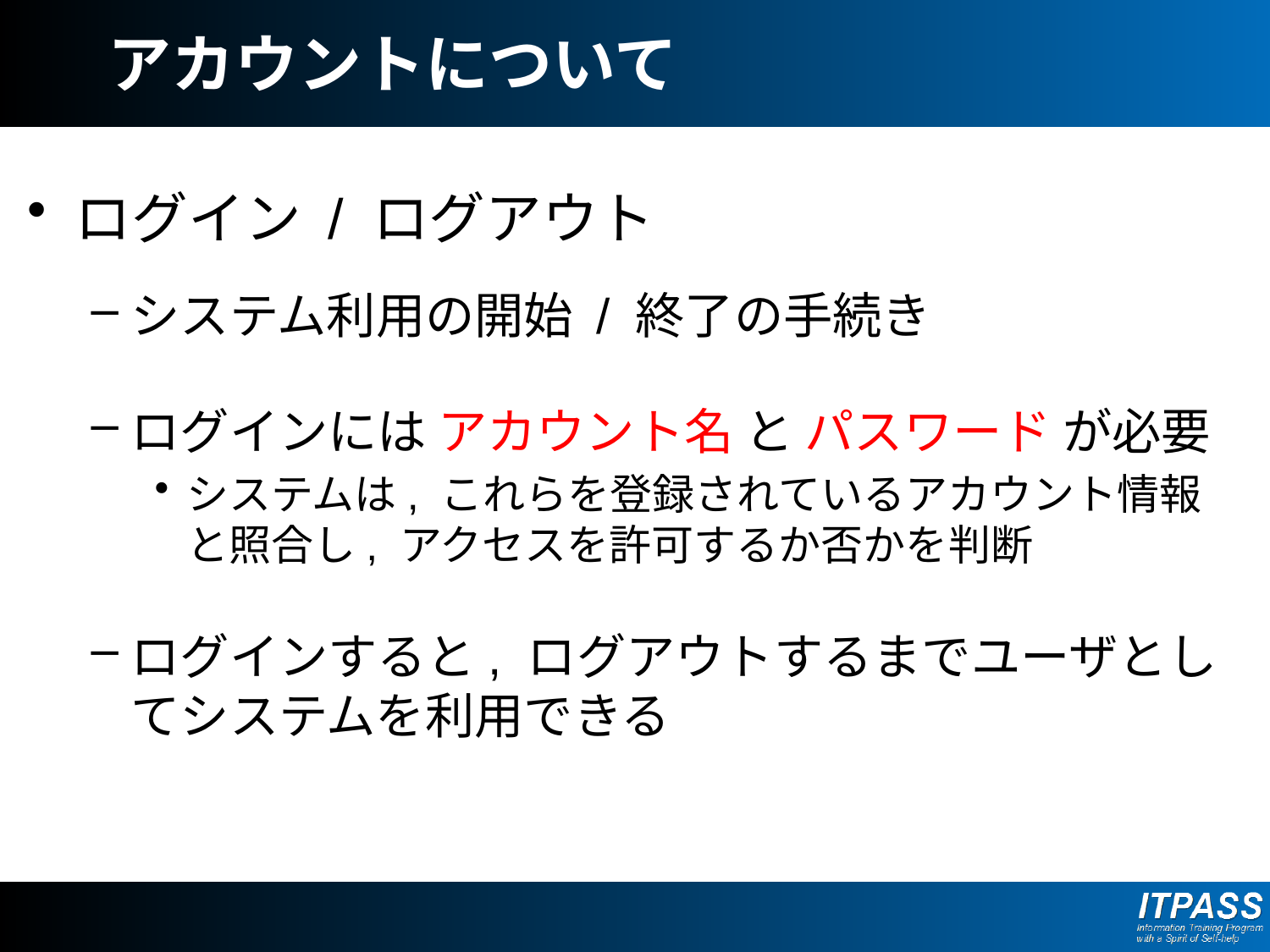

# アカウントについて
ログイン / ログアウト

システム利用の開始 / 終了の手続き

ログインには アカウント名 と パスワード が必要
システムは, これらを登録されているアカウント情報と照合し, アクセスを許可するか否かを判断

ログインすると, ログアウトするまでユーザとしてシステムを利用できる